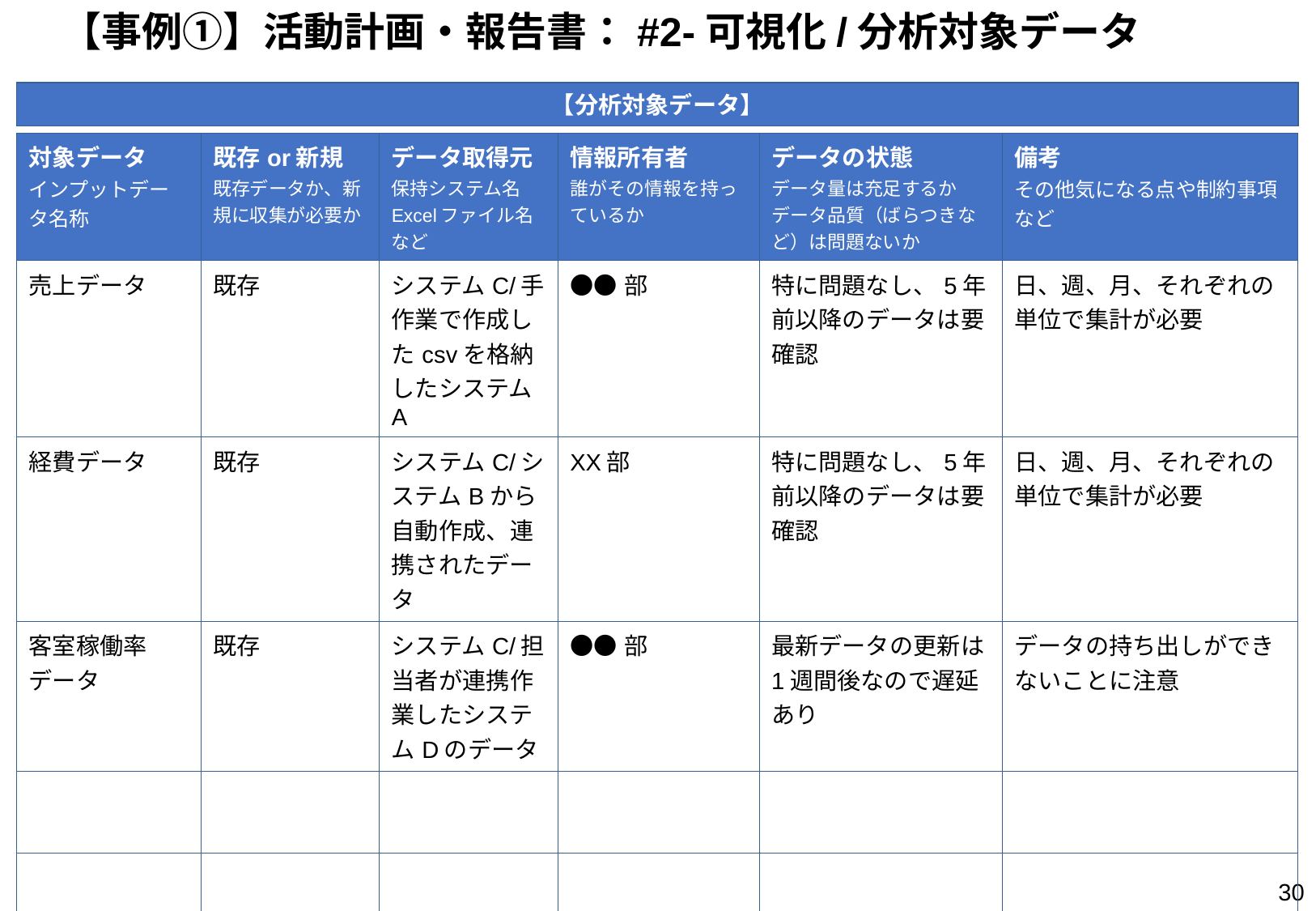

# 【事例①】活動計画・報告書：#2-可視化/分析対象データ
【分析対象データ】
| 対象データ インプットデータ名称 | 既存or新規 既存データか、新規に収集が必要か | データ取得元 保持システム名 Excelファイル名など | 情報所有者 誰がその情報を持っているか | データの状態 データ量は充足するか データ品質（ばらつきなど）は問題ないか | 備考 その他気になる点や制約事項など |
| --- | --- | --- | --- | --- | --- |
| 売上データ | 既存 | システムC/手作業で作成したcsvを格納したシステムA | ●●部 | 特に問題なし、5年前以降のデータは要確認 | 日、週、月、それぞれの単位で集計が必要 |
| 経費データ | 既存 | システムC/システムBから自動作成、連携されたデータ | XX部 | 特に問題なし、5年前以降のデータは要確認 | 日、週、月、それぞれの単位で集計が必要 |
| 客室稼働率データ | 既存 | システムC/担当者が連携作業したシステムDのデータ | ●●部 | 最新データの更新は1週間後なので遅延あり | データの持ち出しができないことに注意 |
|  |  |  |  |  |  |
|  |  |  |  |  |  |
|  |  |  |  |  |  |
30